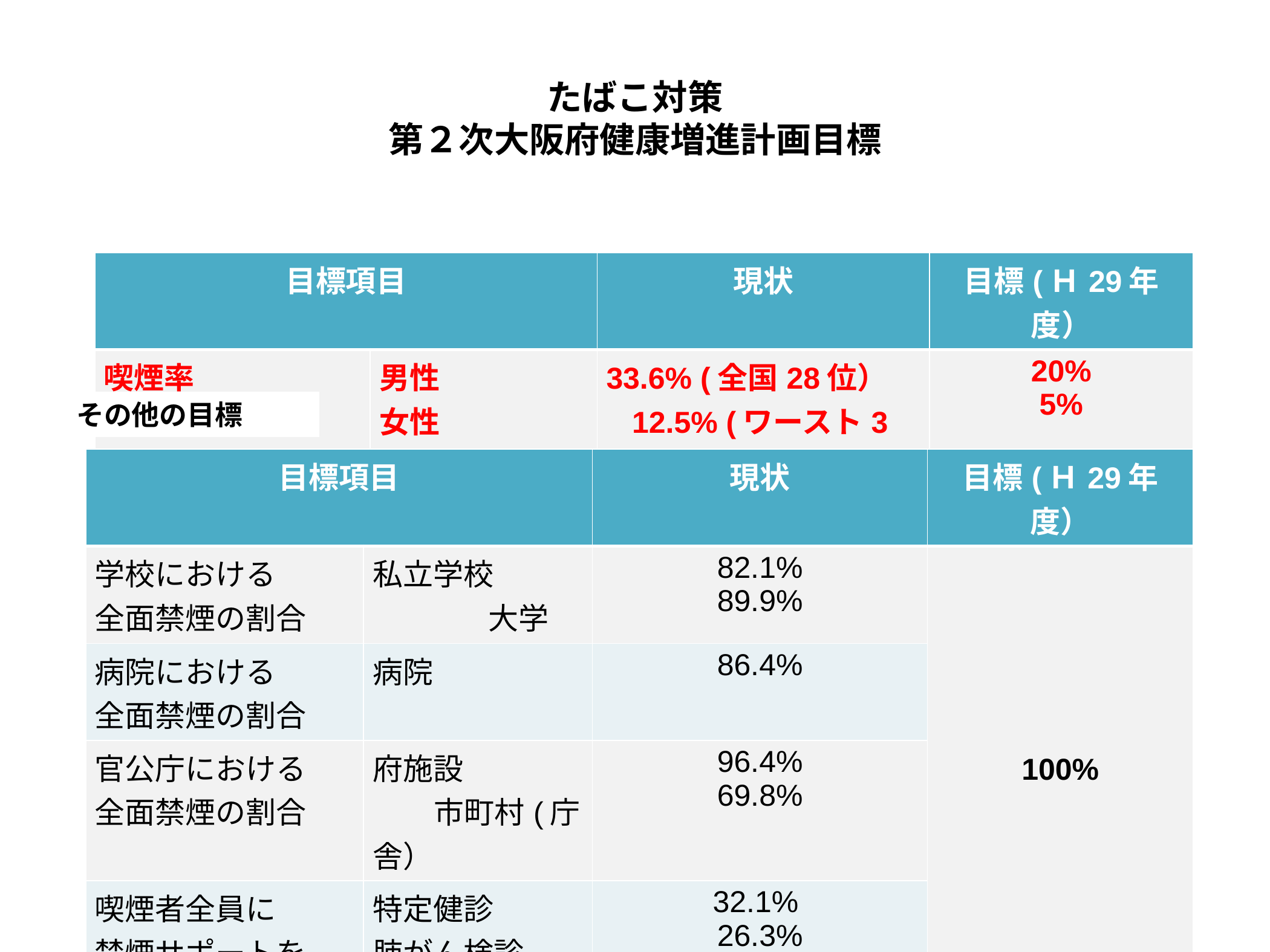

# たばこ対策 第２次大阪府健康増進計画目標
| 目標項目 |  | 現状 | 目標(Ｈ29年度） |
| --- | --- | --- | --- |
| 喫煙率 | 男性 女性 | 33.6% (全国28位）　12.5% (ワースト3位） | 20% 5% |
その他の目標
| 目標項目 |  | 現状 | 目標(Ｈ29年度） |
| --- | --- | --- | --- |
| 学校における 全面禁煙の割合 | 私立学校　 大学 | 82.1% 89.9% | 100% |
| 病院における 全面禁煙の割合 | 病院 | 86.4% |  |
| 官公庁における 全面禁煙の割合 | 府施設 市町村(庁舎） | 96.4% 69.8% |  |
| 喫煙者全員に 禁煙サポートを行っている市町村の割合 | 特定健診 肺がん検診 | 32.1% 26.3% |  |